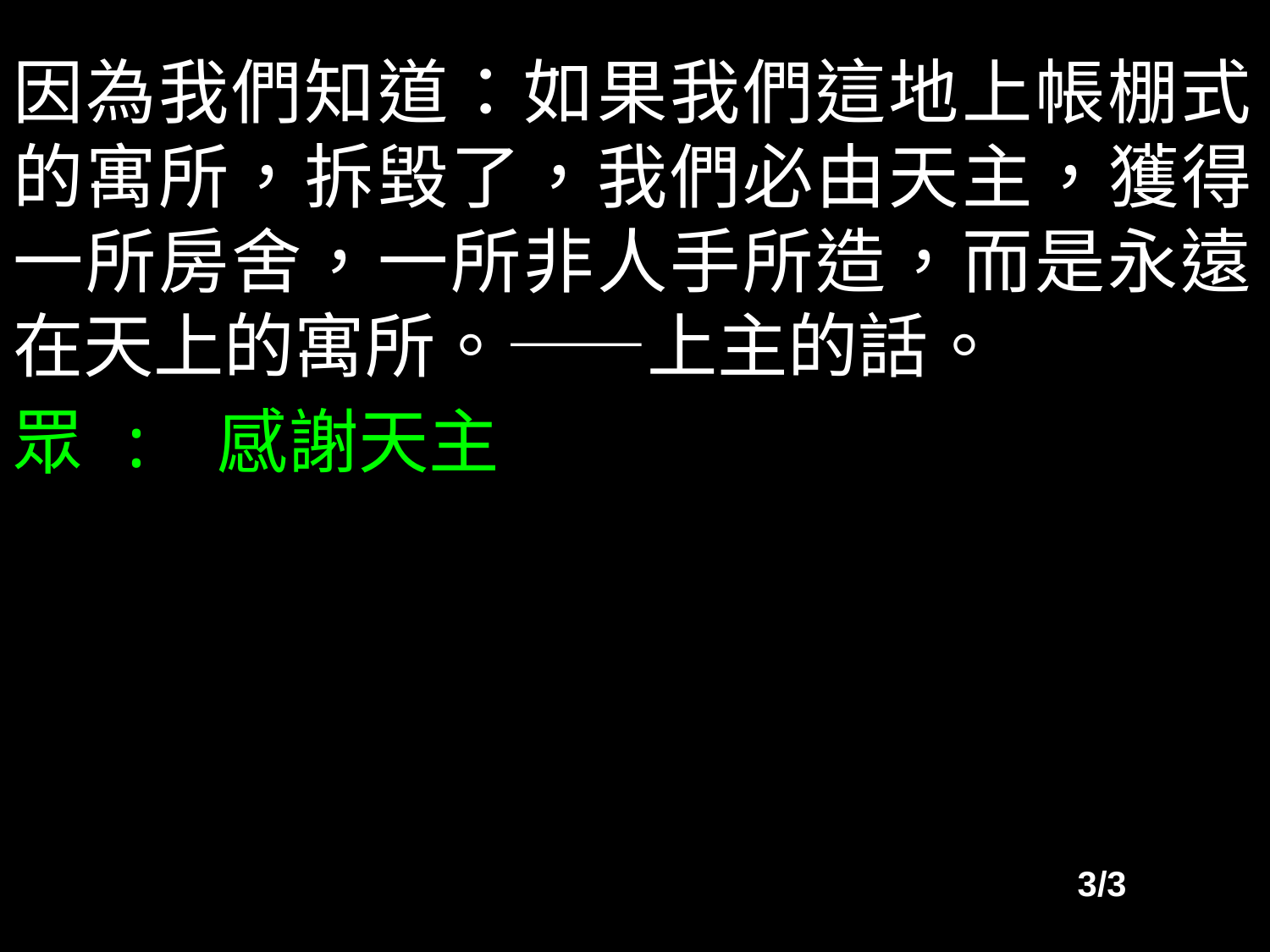

因為我們知道：如果我們這地上帳棚式的寓所，拆毀了，我們必由天主，獲得一所房舍，一所非人手所造，而是永遠在天上的寓所。——上主的話。
眾 : 感謝天主

3/3